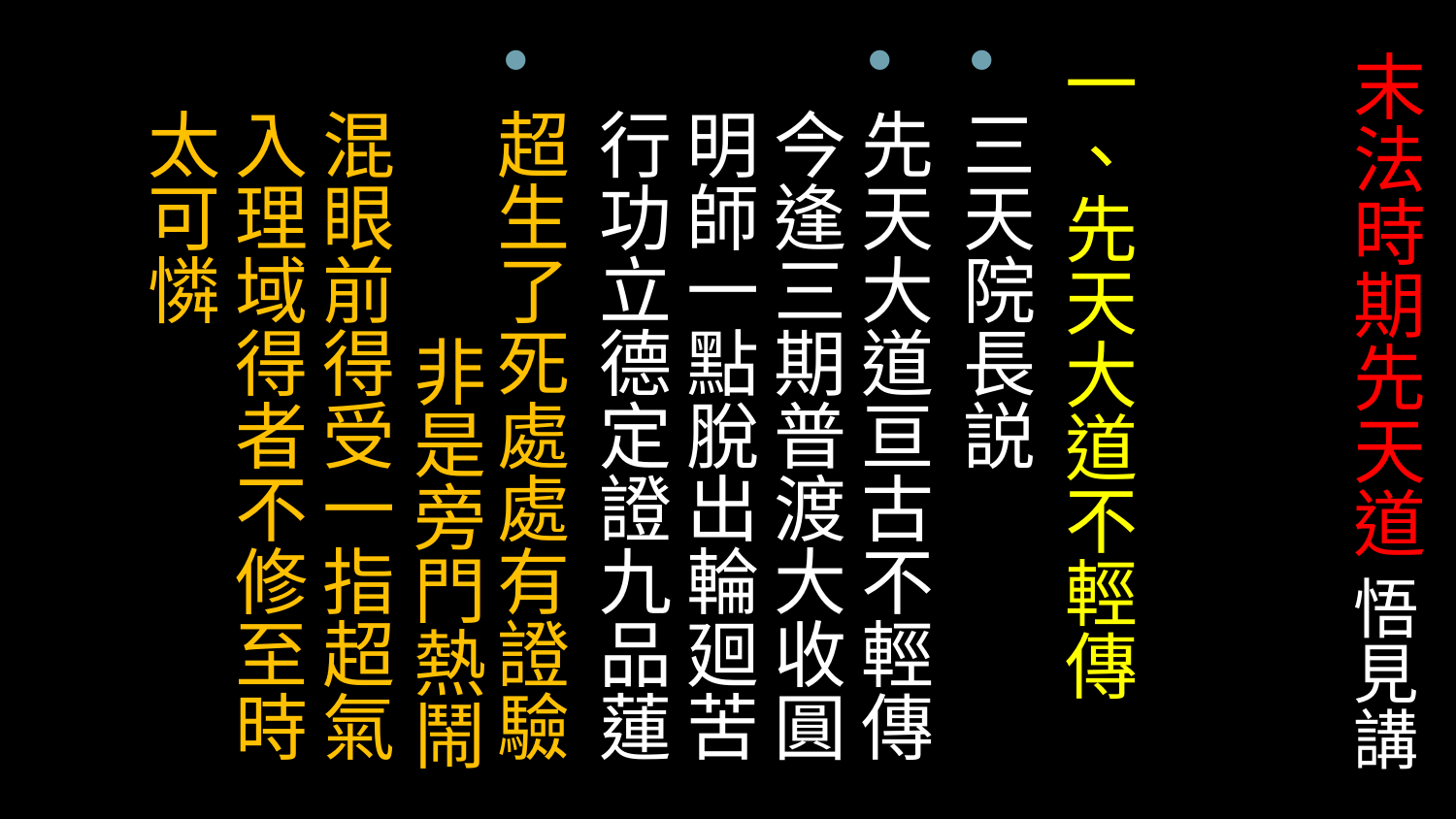

一、先天大道不輕傳
三天院長説
先天大道亘古不輕傳今逢三期普渡大收圓明師一點脫出輪廻苦行功立德定證九品蓮
超生了死處處有證驗                非是旁門熱鬧混眼前得受一指超氣入理域得者不修至時太可憐

# 末法時期先天道 悟見講